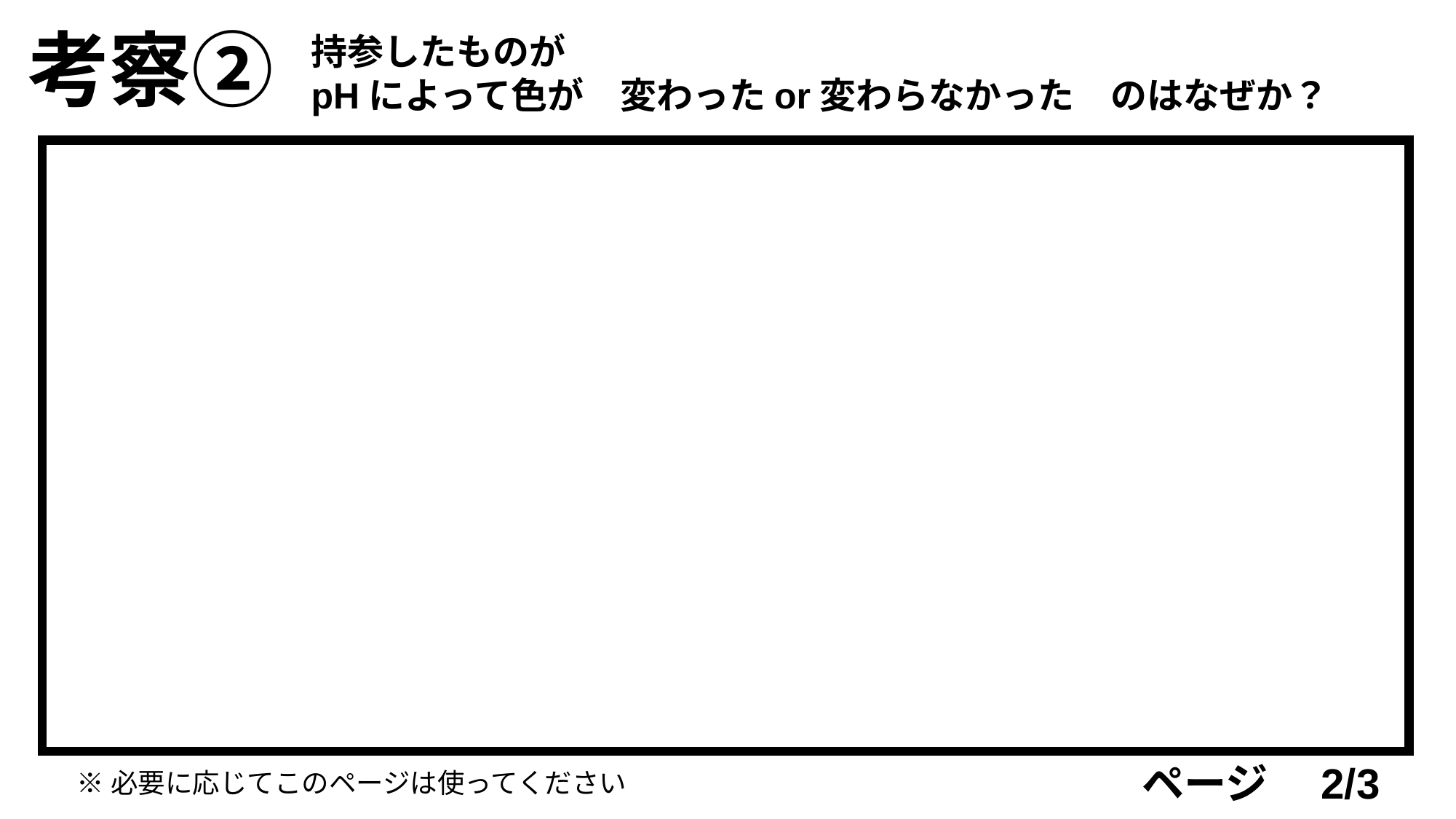

考察②
持参したものが
pHによって色が　変わったor変わらなかった　のはなぜか？

ページ　2/3
※必要に応じてこのページは使ってください